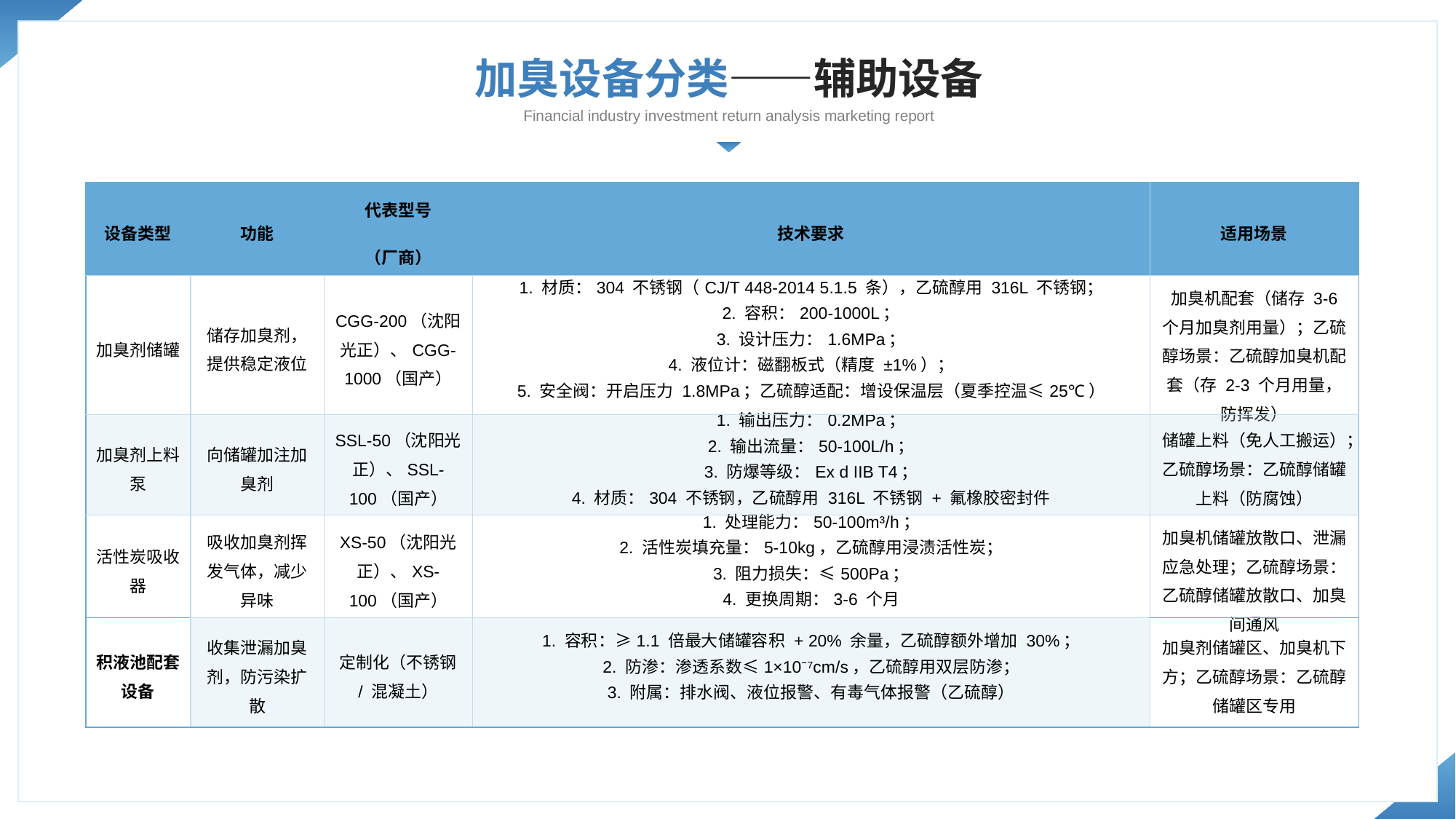

加臭设备分类——辅助设备
Financial industry investment return analysis marketing report

| 设备类型 | 功能 | 代表型号 （厂商） | 技术要求 | 适用场景 |
| --- | --- | --- | --- | --- |
| 加臭剂储罐 | 储存加臭剂，提供稳定液位 | CGG-200（沈阳光正）、CGG-1000（国产） | 1. 材质：304 不锈钢（CJ/T 448-2014 5.1.5 条），乙硫醇用 316L 不锈钢； 2. 容积：200-1000L； 3. 设计压力：1.6MPa； 4. 液位计：磁翻板式（精度 ±1%）； 5. 安全阀：开启压力 1.8MPa；乙硫醇适配：增设保温层（夏季控温≤25℃） | 加臭机配套（储存 3-6 个月加臭剂用量）；乙硫醇场景：乙硫醇加臭机配套（存 2-3 个月用量，防挥发） |
| 加臭剂上料泵 | 向储罐加注加臭剂 | SSL-50（沈阳光正）、SSL-100（国产） | 1. 输出压力：0.2MPa； 2. 输出流量：50-100L/h； 3. 防爆等级：Ex d IIB T4； 4. 材质：304 不锈钢，乙硫醇用 316L 不锈钢 + 氟橡胶密封件 | 储罐上料（免人工搬运）；乙硫醇场景：乙硫醇储罐上料（防腐蚀） |
| 活性炭吸收器 | 吸收加臭剂挥发气体，减少异味 | XS-50（沈阳光正）、XS-100（国产） | 1. 处理能力：50-100m³/h； 2. 活性炭填充量：5-10kg，乙硫醇用浸渍活性炭； 3. 阻力损失：≤500Pa； 4. 更换周期：3-6 个月 | 加臭机储罐放散口、泄漏应急处理；乙硫醇场景：乙硫醇储罐放散口、加臭间通风 |
| 积液池配套设备 | 收集泄漏加臭剂，防污染扩散 | 定制化（不锈钢 / 混凝土） | 1. 容积：≥1.1 倍最大储罐容积 + 20% 余量，乙硫醇额外增加 30%； 2. 防渗：渗透系数≤1×10⁻⁷cm/s，乙硫醇用双层防渗； 3. 附属：排水阀、液位报警、有毒气体报警（乙硫醇） | 加臭剂储罐区、加臭机下方；乙硫醇场景：乙硫醇储罐区专用 |